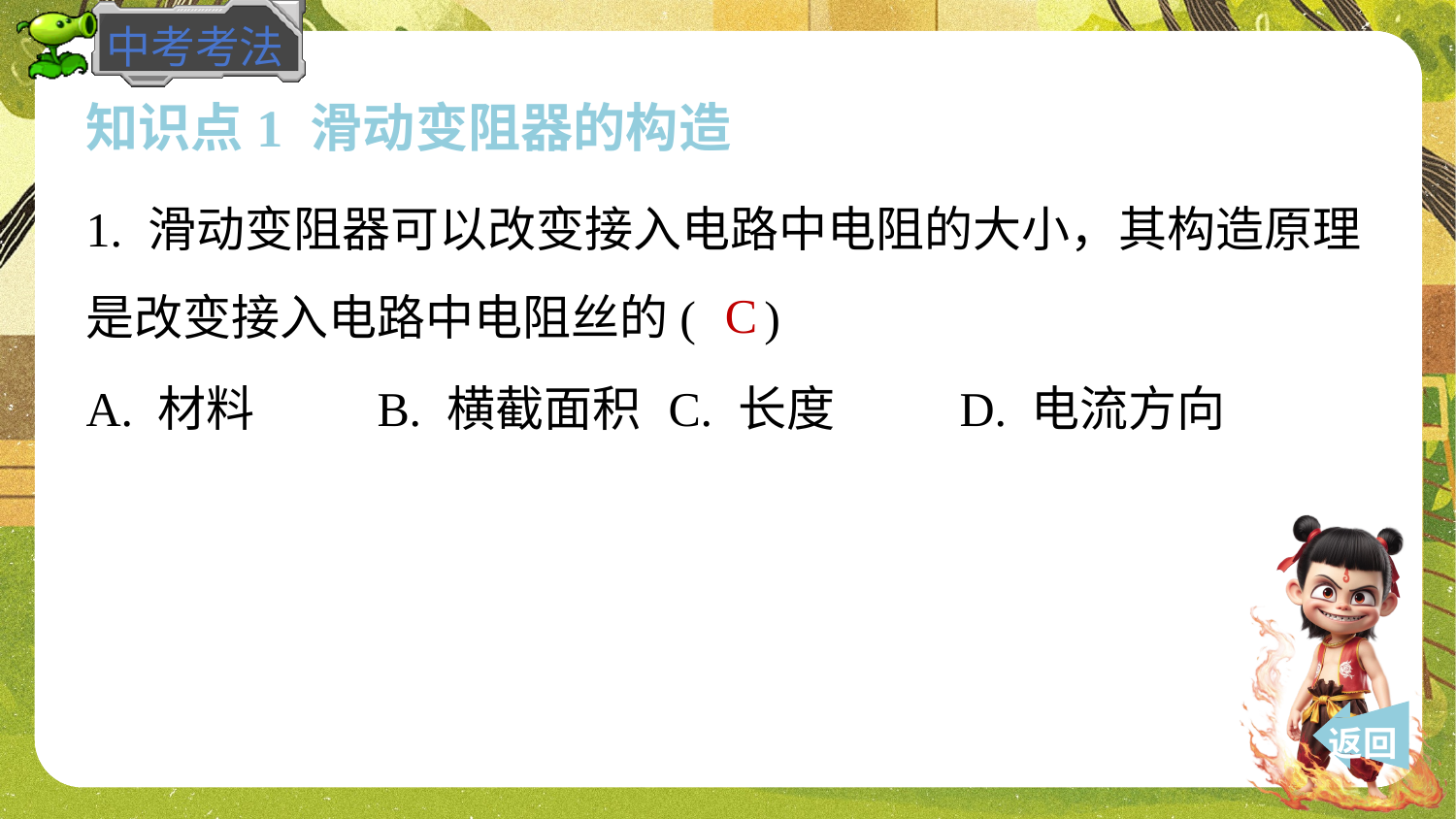

知识点1 滑动变阻器的构造
1. 滑动变阻器可以改变接入电路中电阻的大小，其构造原理
是改变接入电路中电阻丝的(     )
C
A. 材料	B. 横截面积	C. 长度	D. 电流方向
 返回